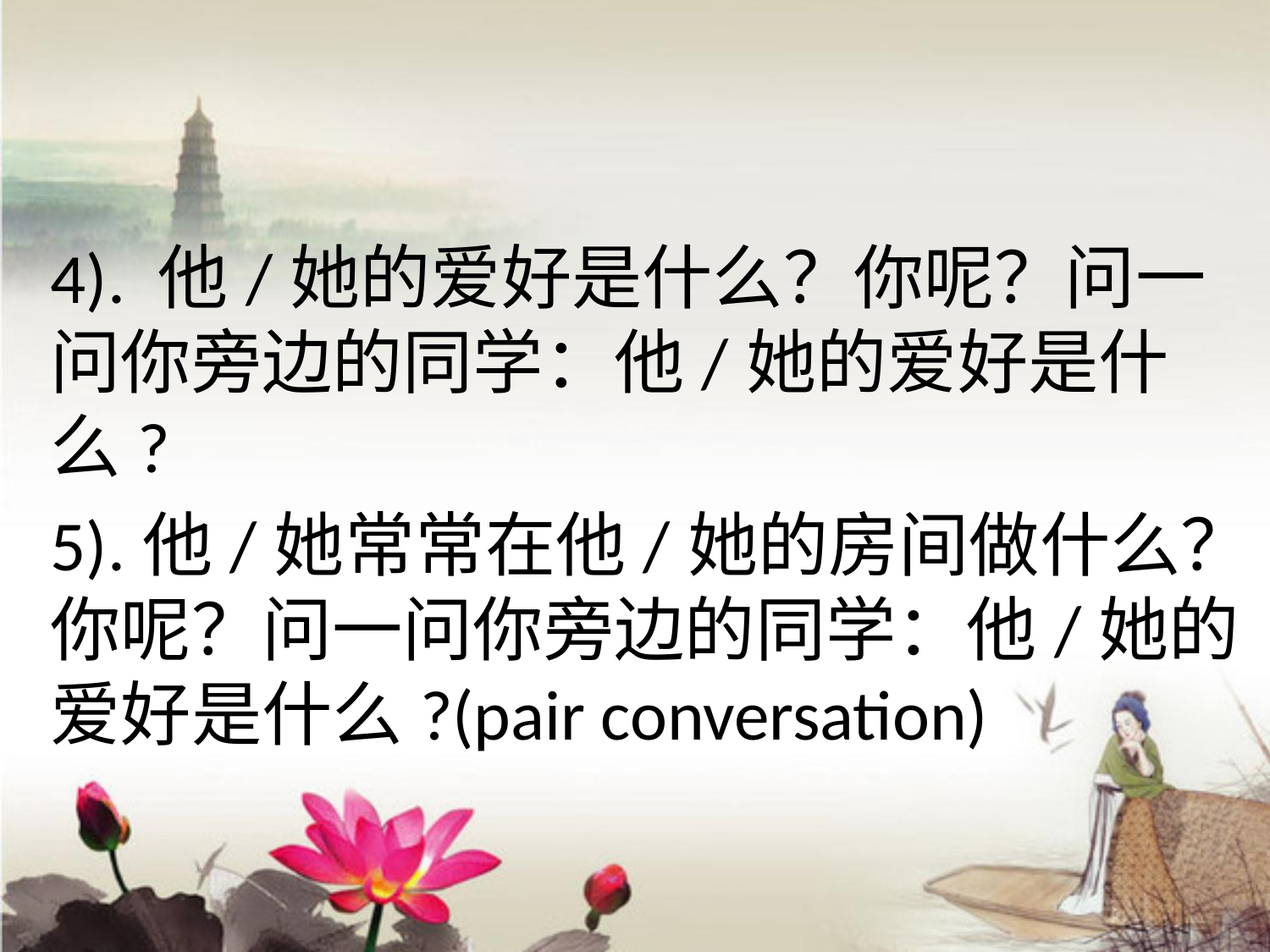

#
4). 他/她的爱好是什么？你呢？问一问你旁边的同学：他/她的爱好是什么?
5).他/她常常在他/她的房间做什么？你呢？问一问你旁边的同学：他/她的爱好是什么?(pair conversation)